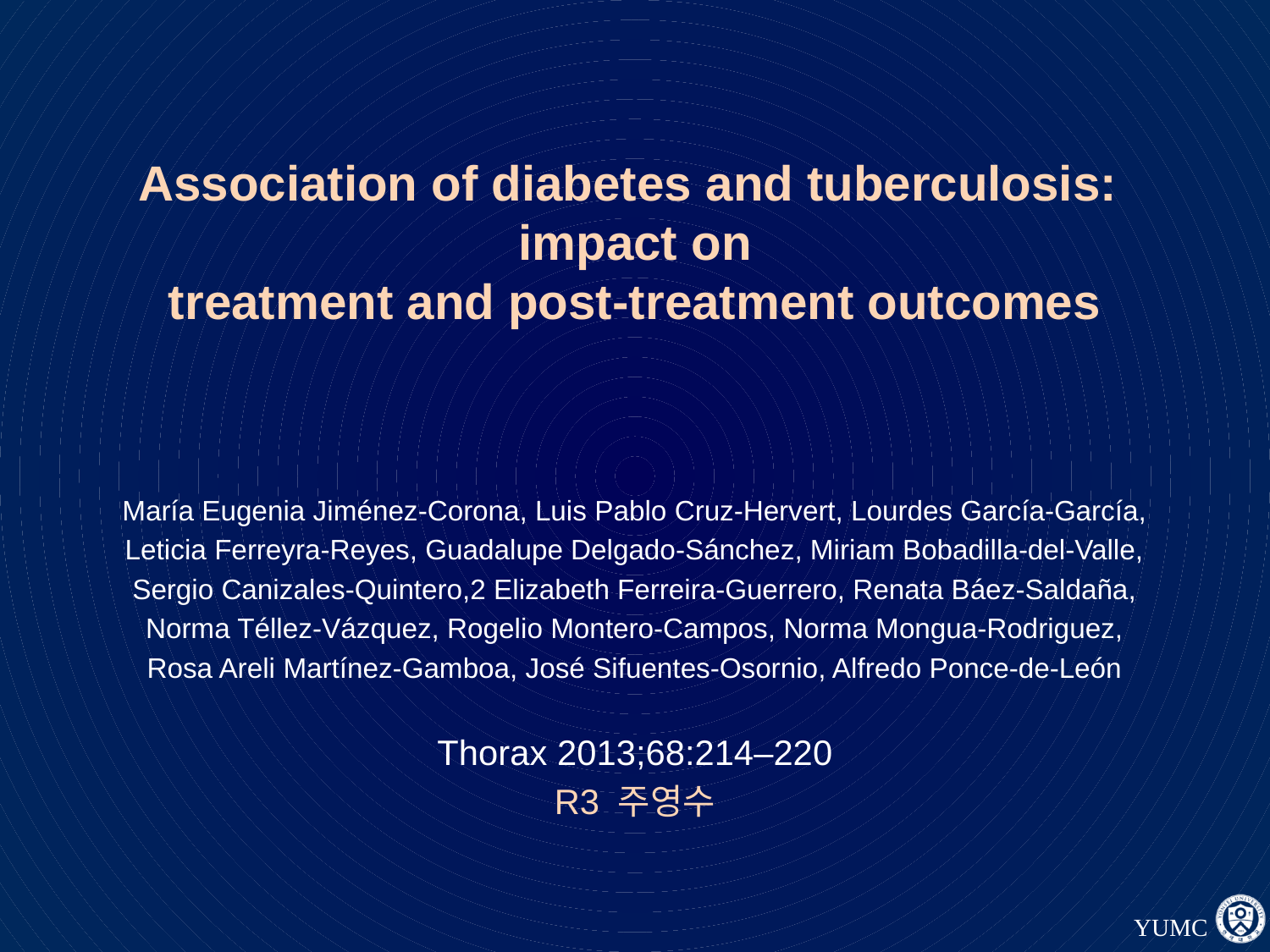

# Association of diabetes and tuberculosis: impact on treatment and post-treatment outcomes
María Eugenia Jiménez-Corona, Luis Pablo Cruz-Hervert, Lourdes García-García,
Leticia Ferreyra-Reyes, Guadalupe Delgado-Sánchez, Miriam Bobadilla-del-Valle,
Sergio Canizales-Quintero,2 Elizabeth Ferreira-Guerrero, Renata Báez-Saldaña,
Norma Téllez-Vázquez, Rogelio Montero-Campos, Norma Mongua-Rodriguez,
Rosa Areli Martínez-Gamboa, José Sifuentes-Osornio, Alfredo Ponce-de-León

Thorax 2013;68:214–220
R3 주영수